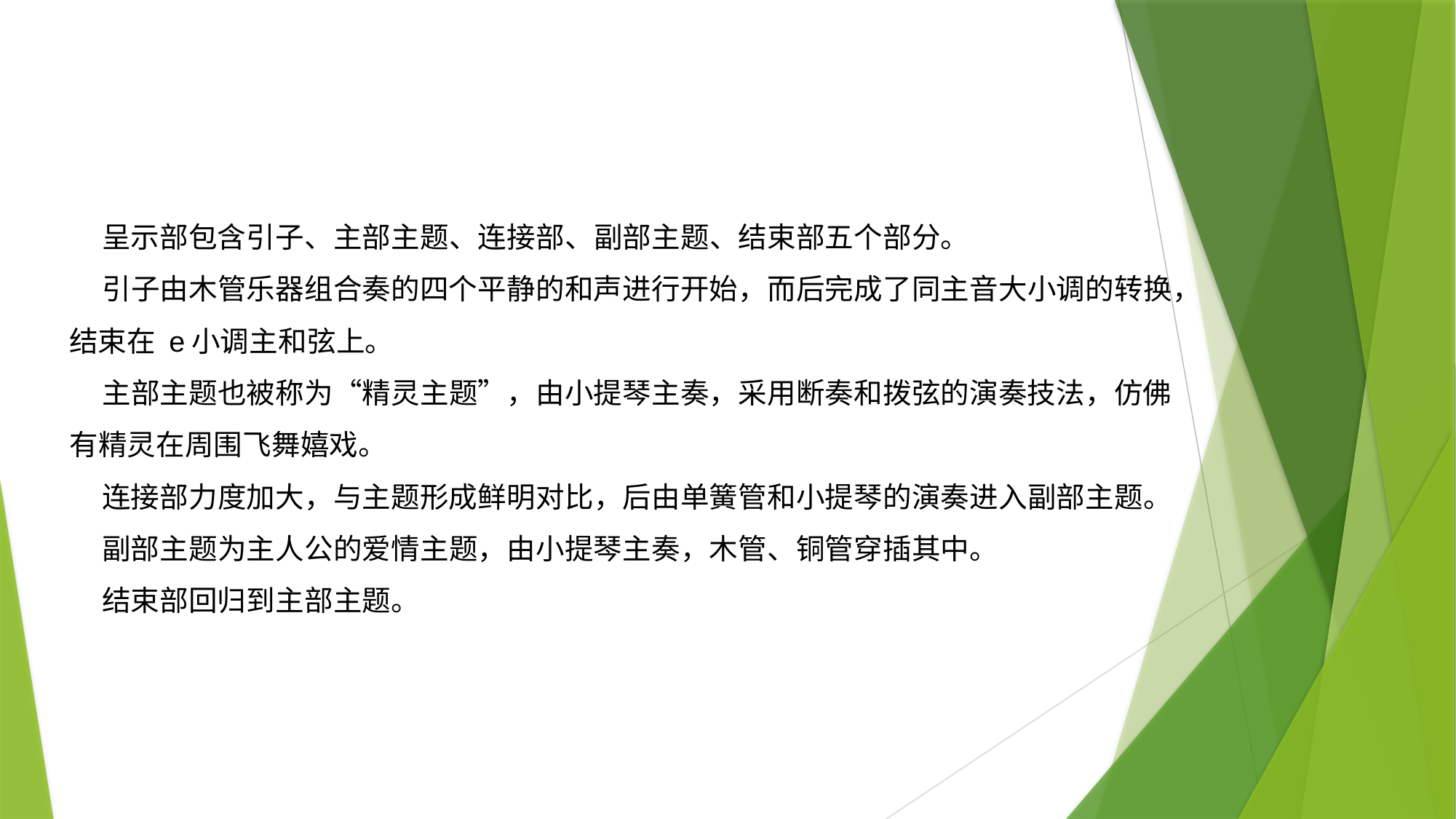

呈示部包含引子、主部主题、连接部、副部主题、结束部五个部分。
    引子由木管乐器组合奏的四个平静的和声进行开始，而后完成了同主音大小调的转换，结束在 e小调主和弦上。
    主部主题也被称为“精灵主题”，由小提琴主奏，采用断奏和拨弦的演奏技法，仿佛有精灵在周围飞舞嬉戏。
    连接部力度加大，与主题形成鲜明对比，后由单簧管和小提琴的演奏进入副部主题。
    副部主题为主人公的爱情主题，由小提琴主奏，木管、铜管穿插其中。
    结束部回归到主部主题。